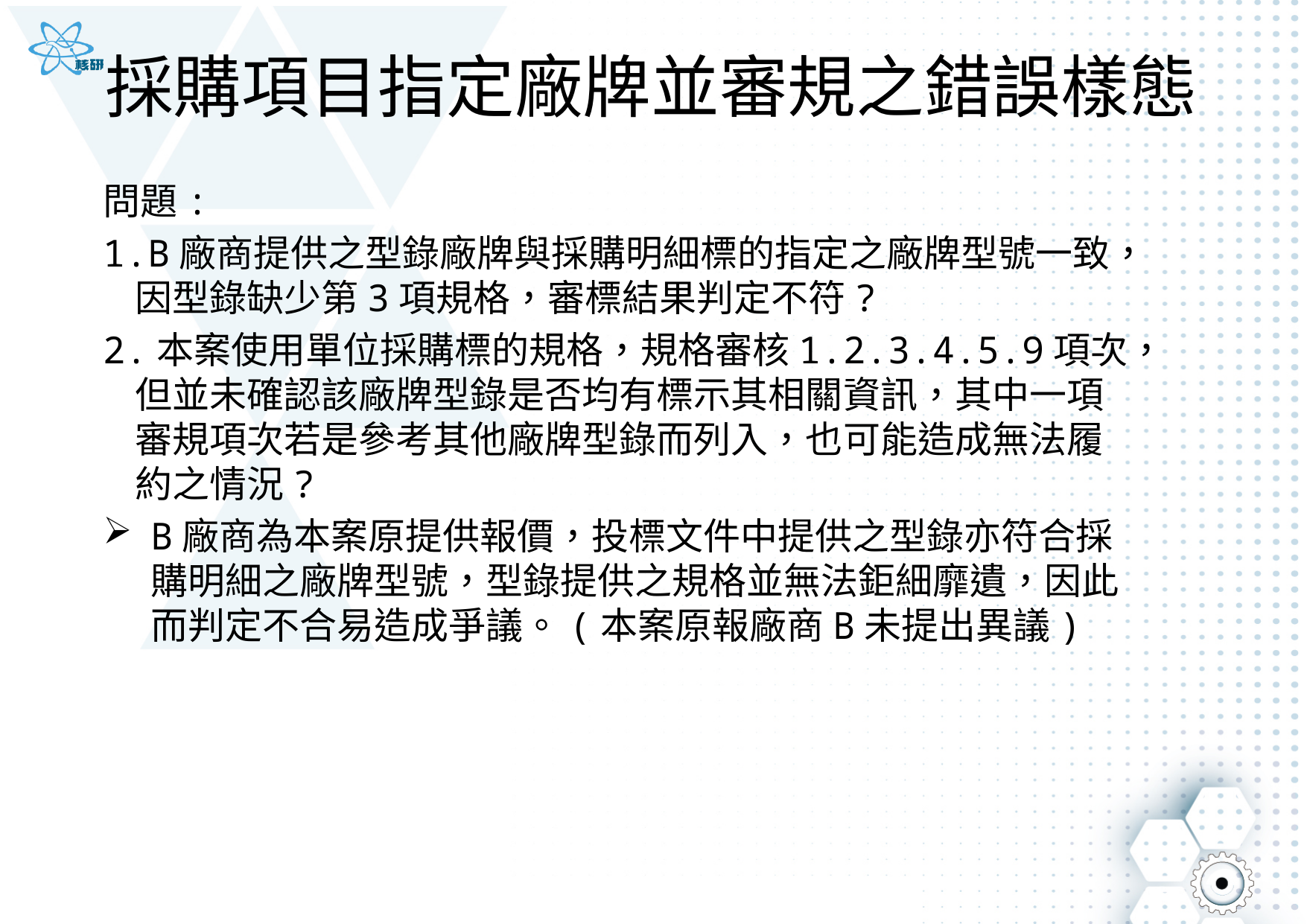

# 採購項目指定廠牌並審規之錯誤樣態
問題:
1.B廠商提供之型錄廠牌與採購明細標的指定之廠牌型號一致，因型錄缺少第3項規格，審標結果判定不符?
2.本案使用單位採購標的規格，規格審核1.2.3.4.5.9項次，但並未確認該廠牌型錄是否均有標示其相關資訊，其中一項審規項次若是參考其他廠牌型錄而列入，也可能造成無法履約之情況?
B廠商為本案原提供報價，投標文件中提供之型錄亦符合採購明細之廠牌型號，型錄提供之規格並無法鉅細靡遺，因此而判定不合易造成爭議。(本案原報廠商B未提出異議)